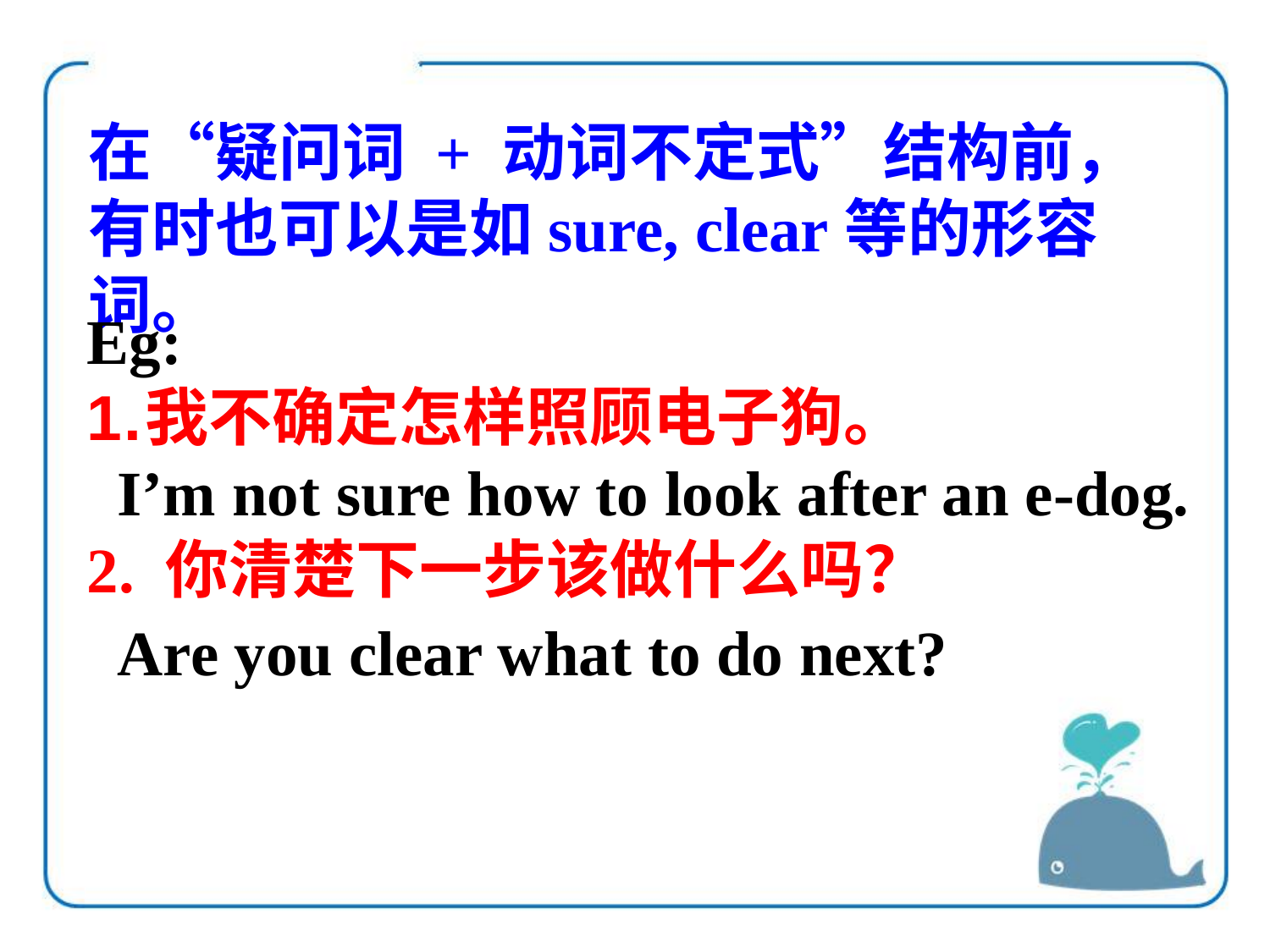

在“疑问词 + 动词不定式”结构前，有时也可以是如sure, clear等的形容词。
Eg:
我不确定怎样照顾电子狗。

2. 你清楚下一步该做什么吗？

I’m not sure how to look after an e-dog.
Are you clear what to do next?